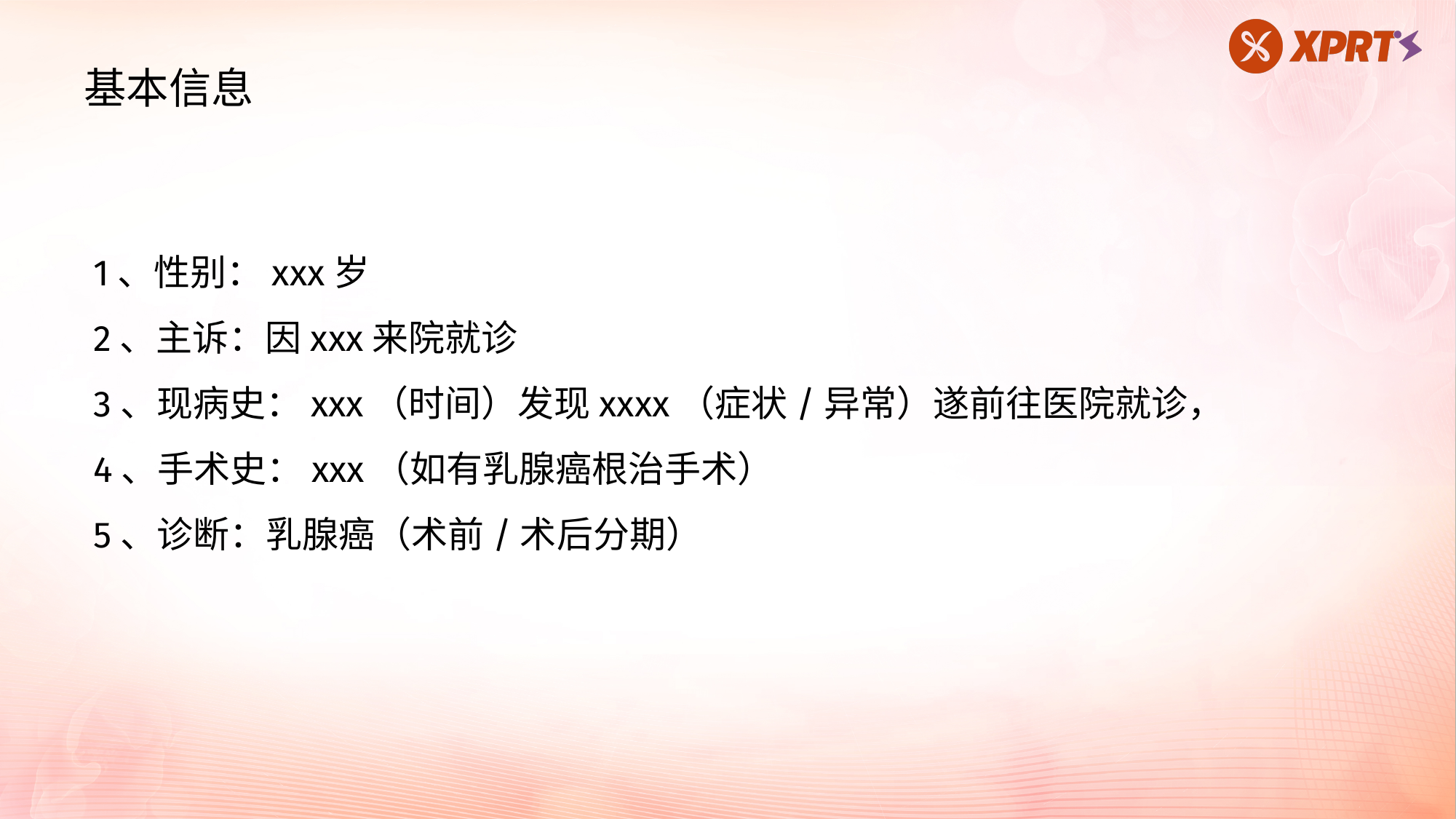

基本信息
1、性别：xxx岁
2、主诉：因xxx来院就诊
3、现病史：xxx（时间）发现xxxx（症状/异常）遂前往医院就诊，
4、手术史：xxx（如有乳腺癌根治手术）
5、诊断：乳腺癌（术前/术后分期）